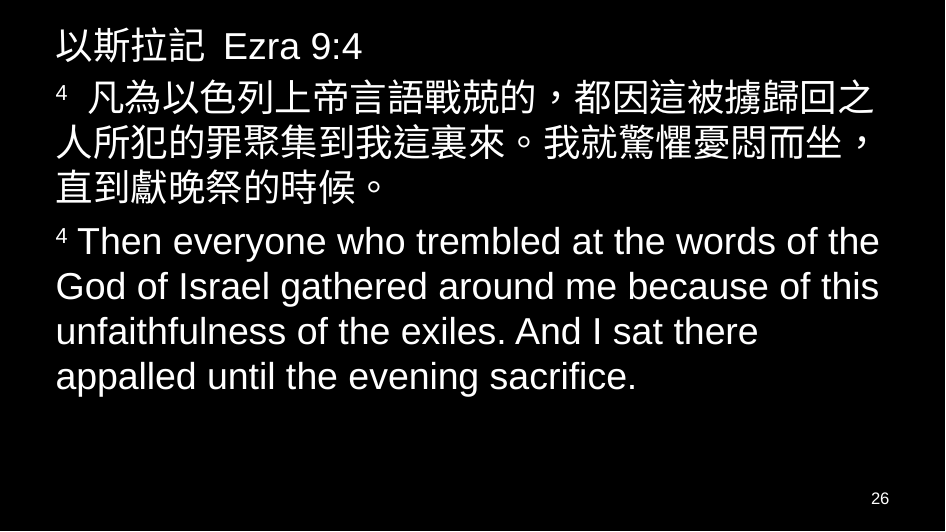

以斯拉記 Ezra 9:4
4 凡為以色列上帝言語戰兢的，都因這被擄歸回之人所犯的罪聚集到我這裏來。我就驚懼憂悶而坐，直到獻晚祭的時候。
4 Then everyone who trembled at the words of the God of Israel gathered around me because of this unfaithfulness of the exiles. And I sat there appalled until the evening sacrifice.

26